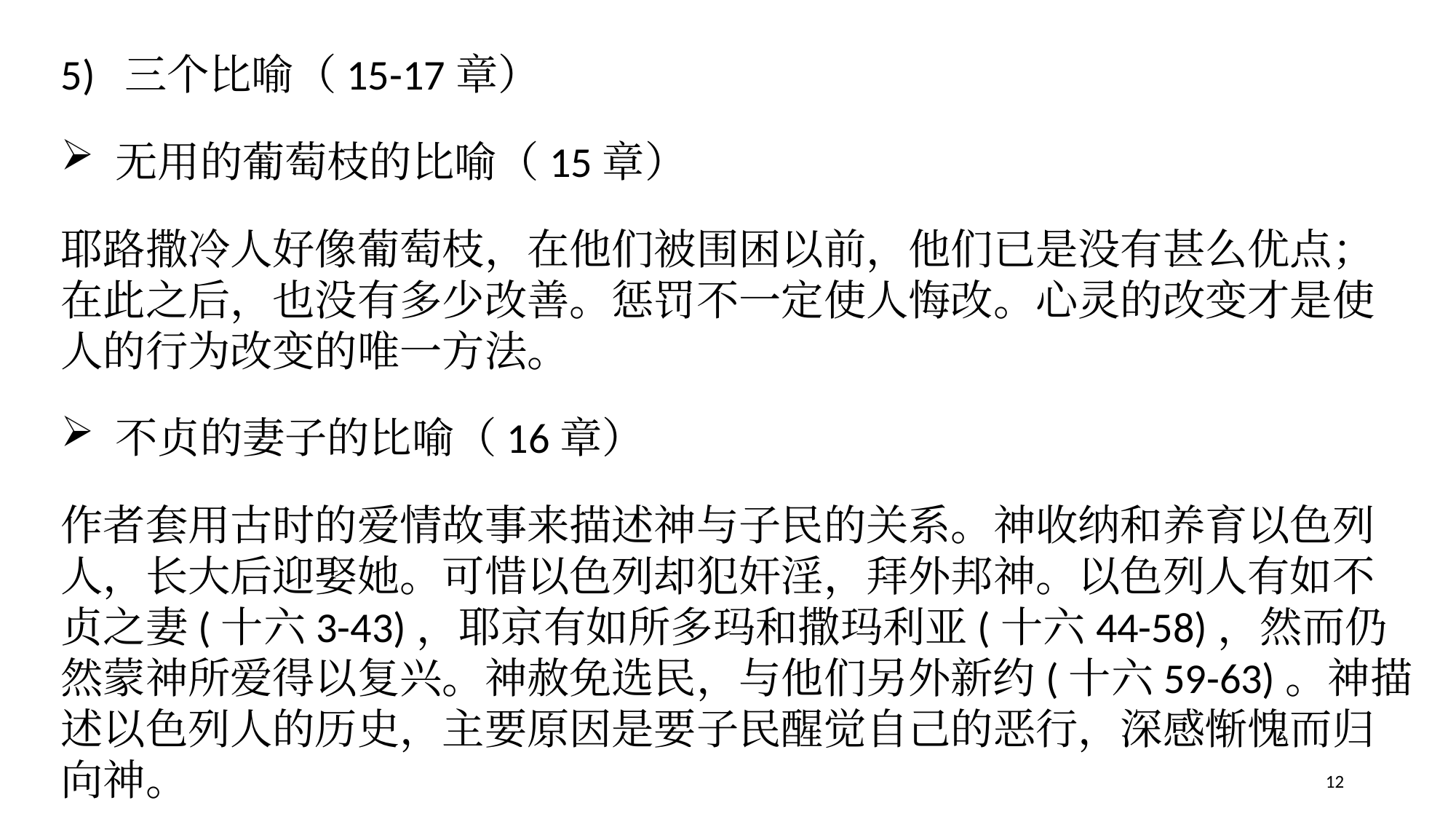

5)  三个比喻（15-17章）
无用的葡萄枝的比喻（15章）
耶路撒冷人好像葡萄枝，在他们被围困以前，他们已是没有甚么优点；在此之后，也没有多少改善。惩罚不一定使人悔改。心灵的改变才是使人的行为改变的唯一方法。
不贞的妻子的比喻（16章）
作者套用古时的爱情故事来描述神与子民的关系。神收纳和养育以色列人，长大后迎娶她。可惜以色列却犯奸淫，拜外邦神。以色列人有如不贞之妻(十六3-43)，耶京有如所多玛和撒玛利亚(十六44-58)，然而仍然蒙神所爱得以复兴。神赦免选民，与他们另外新约(十六59-63)。神描述以色列人的历史，主要原因是要子民醒觉自己的恶行，深感惭愧而归向神。
12